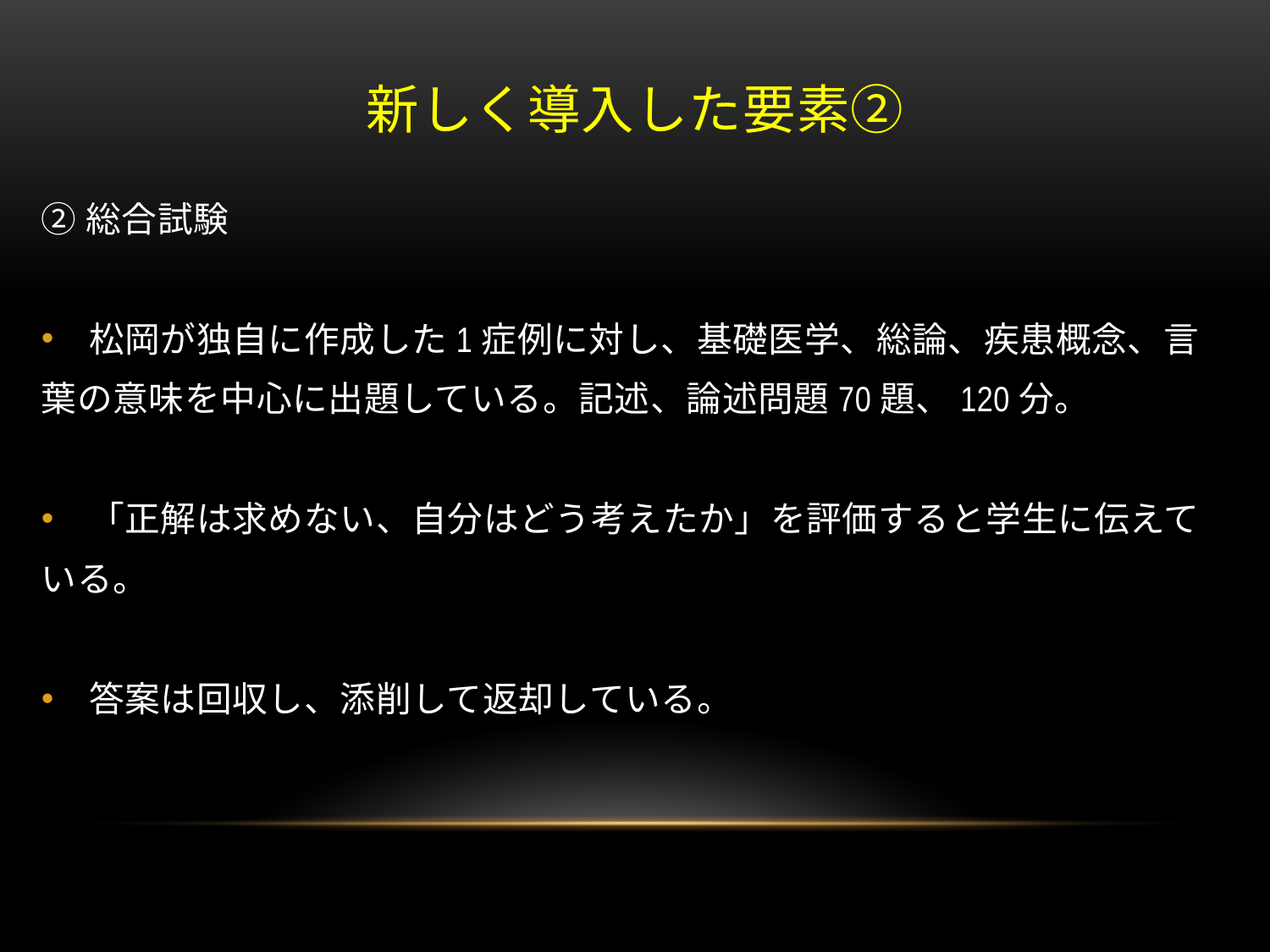

# 新しく導入した要素②
②総合試験

松岡が独自に作成した1症例に対し、基礎医学、総論、疾患概念、言
葉の意味を中心に出題している。記述、論述問題70題、120分。

「正解は求めない、自分はどう考えたか」を評価すると学生に伝えて
いる。

答案は回収し、添削して返却している。